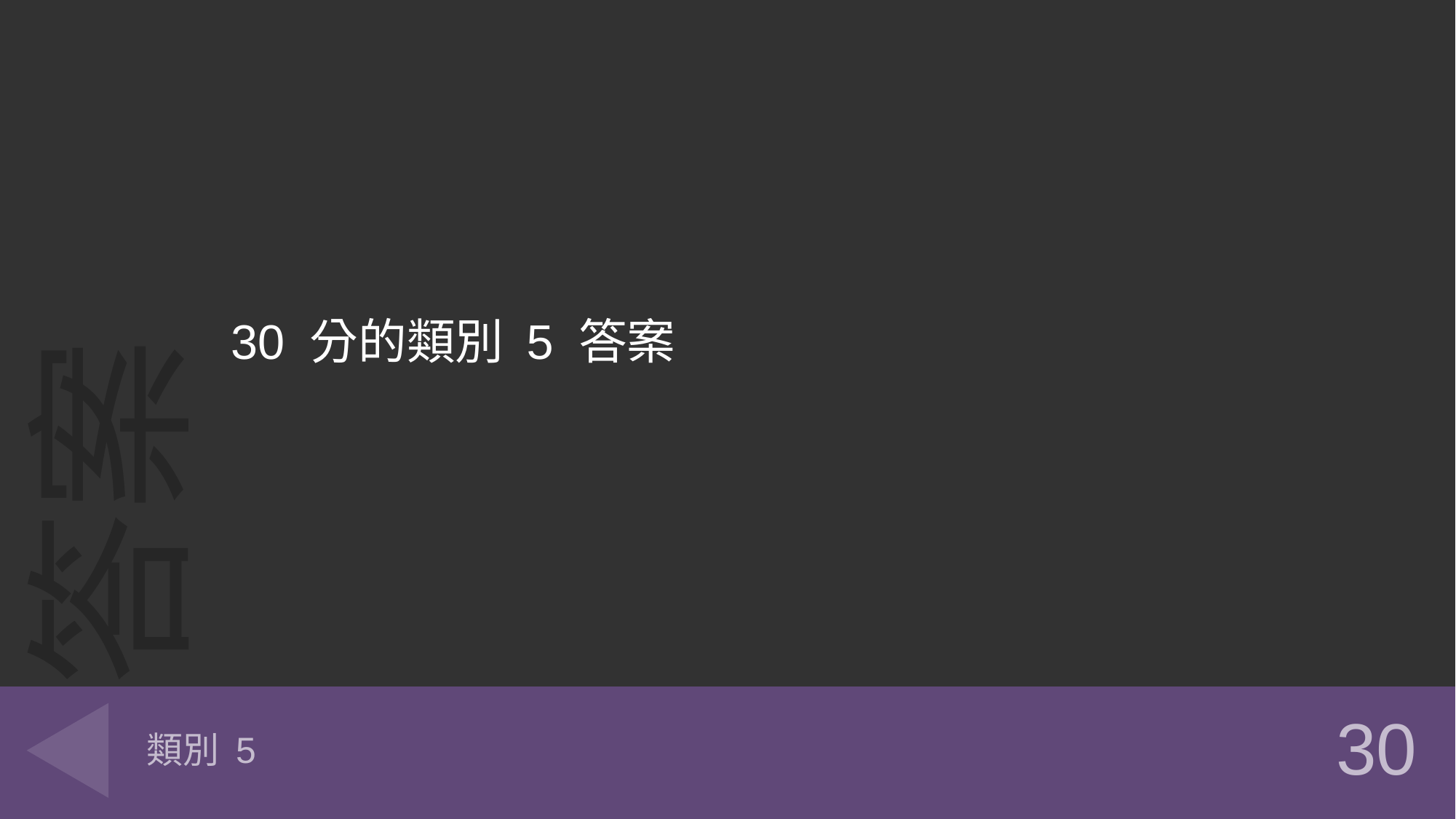

30 分的類別 5 答案
# 類別 5
30